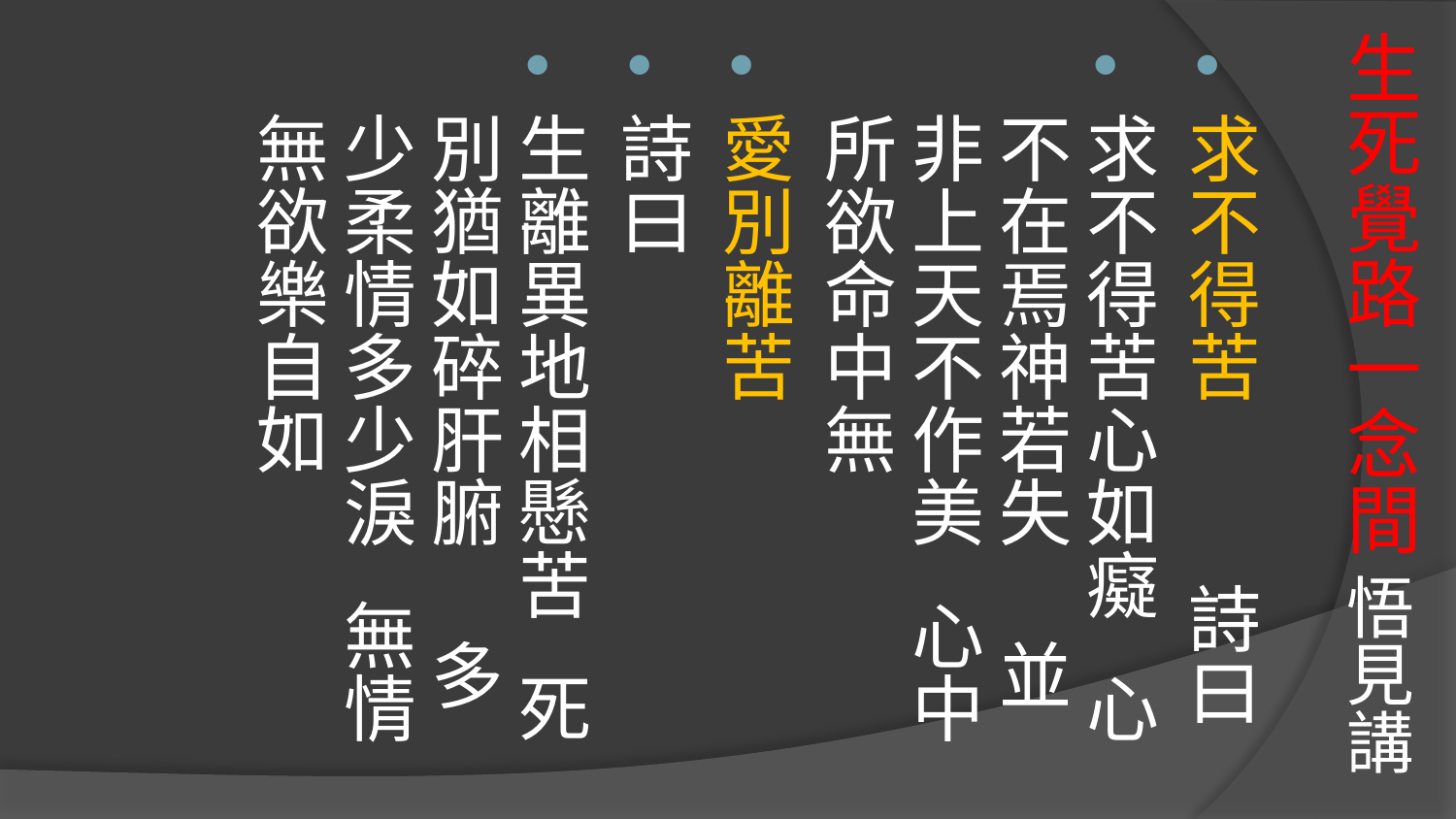

# 生死覺路一念間 悟見講
求不得苦           詩曰
求不得苦心如癡   心不在焉神若失　 並非上天不作美   心中所欲命中無
愛別離苦
詩曰
生離異地相懸苦   死別猶如碎肝腑　 多少柔情多少淚   無情無欲樂自如